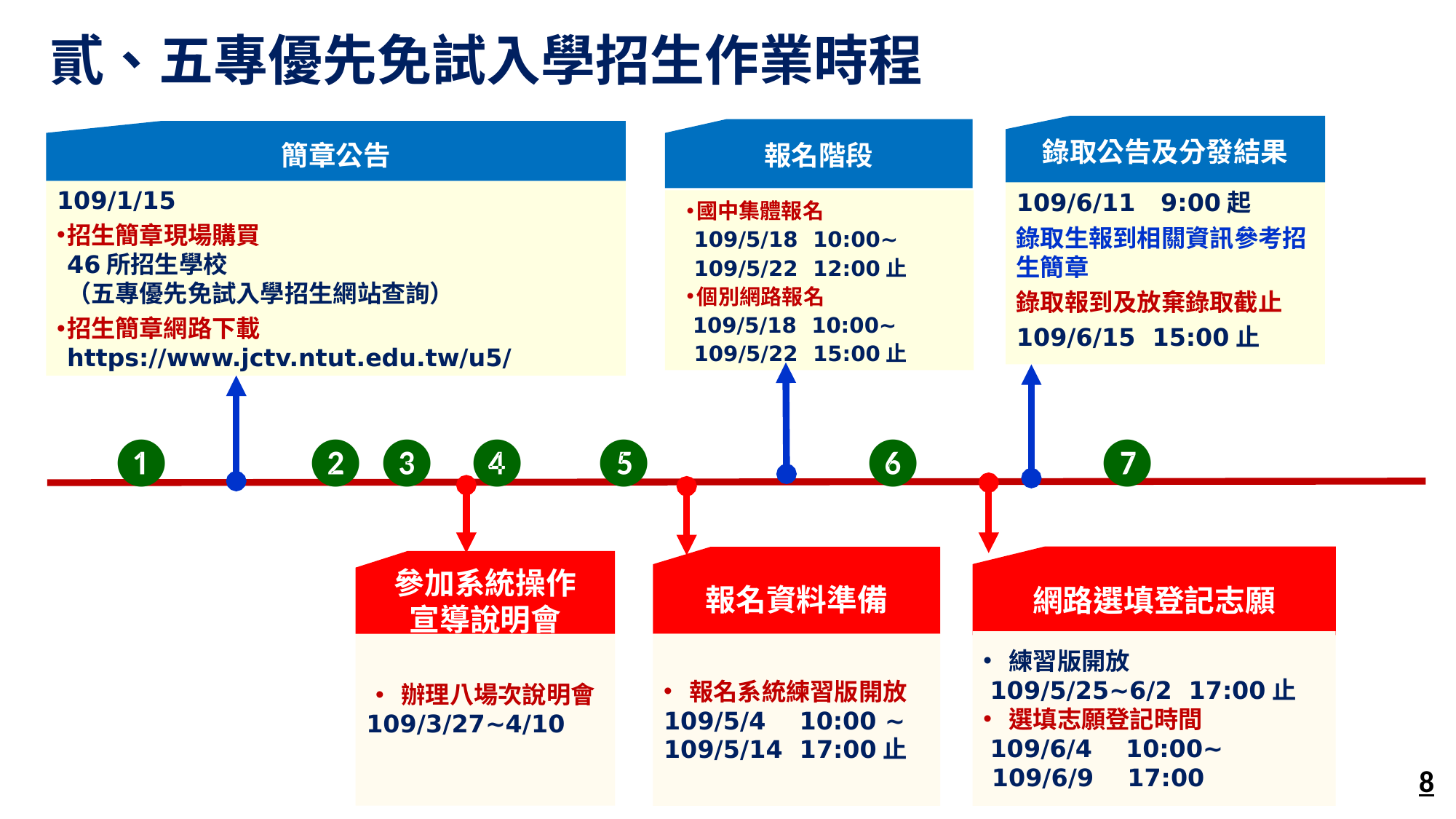

貳、五專優先免試入學招生作業時程
錄取公告及分發結果
109/6/11   9:00起
錄取生報到相關資訊參考招生簡章
錄取報到及放棄錄取截止
109/6/15  15:00止
報名階段
國中集體報名
 109/5/18  10:00~
 109/5/22  12:00止
個別網路報名
 109/5/18  10:00~
 109/5/22  15:00止
簡章公告
109/1/15
招生簡章現場購買
46所招生學校
（五專優先免試入學招生網站查詢）
招生簡章網路下載
https://www.jctv.ntut.edu.tw/u5/
❻
❼
❶
❷
❸
❹
❺
網路選填登記志願
練習版開放
 109/5/25~6/2  17:00止
選填志願登記時間
 109/6/4    10:00~
 109/6/9    17:00
報名資料準備
報名系統練習版開放
109/5/4    10:00 ~ 109/5/14  17:00止
參加系統操作
宣導說明會
辦理八場次說明會
109/3/27~4/10
8